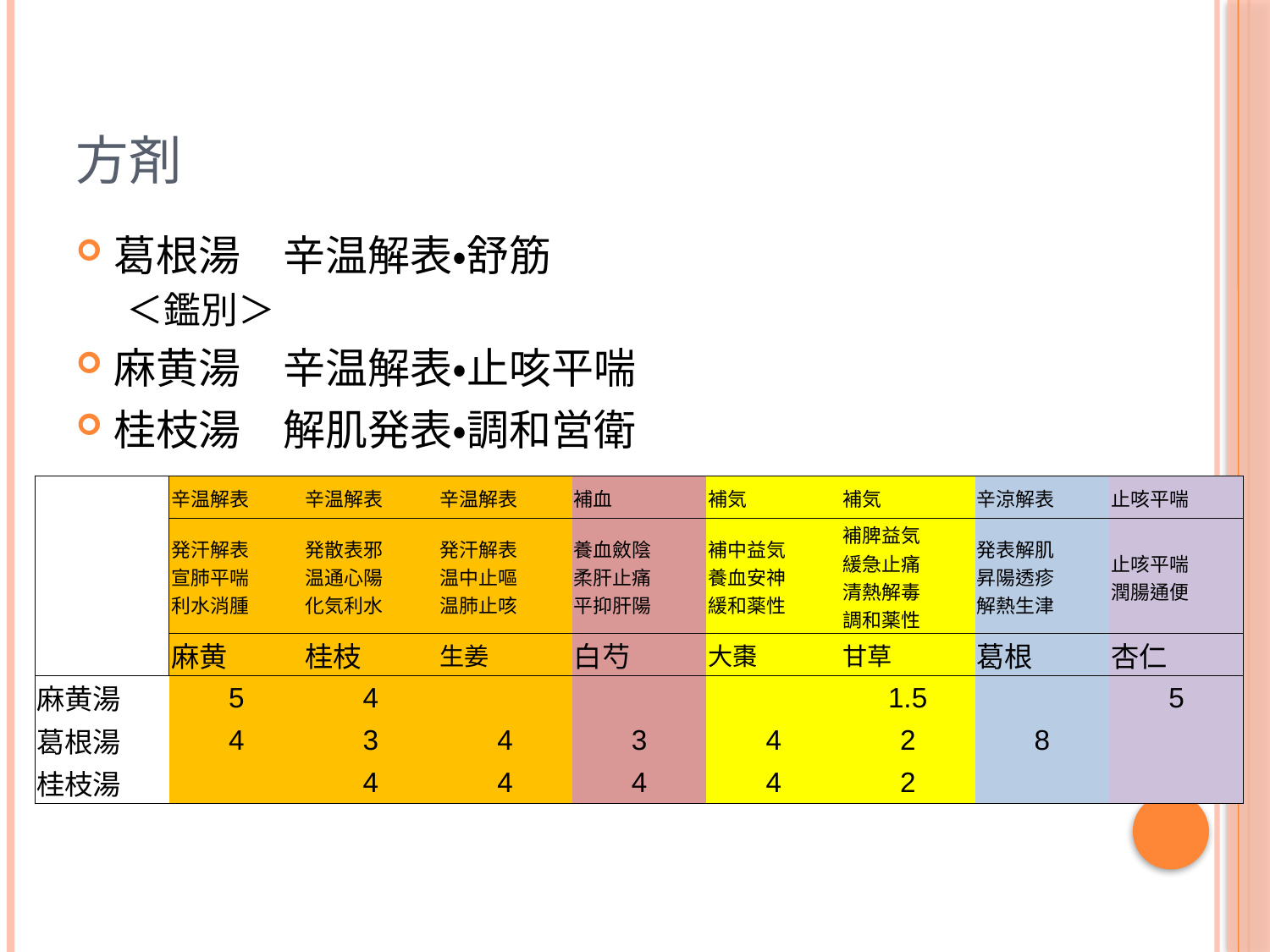

# 方剤
葛根湯　辛温解表・舒筋
＜鑑別＞
麻黄湯　辛温解表・止咳平喘
桂枝湯　解肌発表・調和営衛
|  | 辛温解表 | 辛温解表 | 辛温解表 | 補血 | 補気 | 補気 | 辛涼解表 | 止咳平喘 |
| --- | --- | --- | --- | --- | --- | --- | --- | --- |
|  | 発汗解表 宣肺平喘 利水消腫 | 発散表邪 温通心陽 化気利水 | 発汗解表 温中止嘔 温肺止咳 | 養血斂陰 柔肝止痛 平抑肝陽 | 補中益気 養血安神 緩和薬性 | 補脾益気 緩急止痛 清熱解毒 調和薬性 | 発表解肌 昇陽透疹 解熱生津 | 止咳平喘 潤腸通便 |
|  | 麻黄 | 桂枝 | 生姜 | 白芍 | 大棗 | 甘草 | 葛根 | 杏仁 |
| 麻黄湯 | 5 | 4 |  |  |  | 1.5 |  | 5 |
| 葛根湯 | 4 | 3 | 4 | 3 | 4 | 2 | 8 |  |
| 桂枝湯 |  | 4 | 4 | 4 | 4 | 2 |  |  |